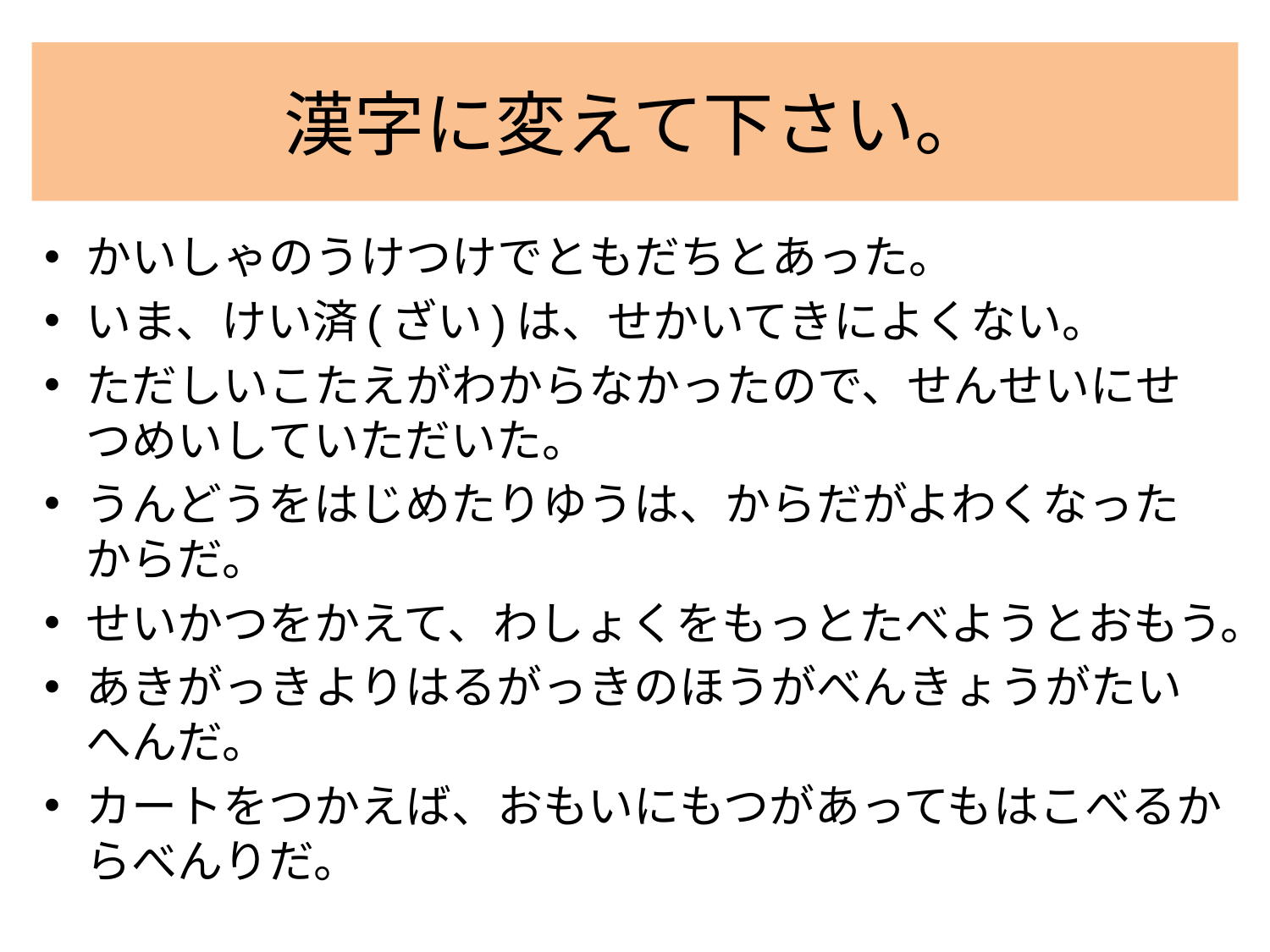

# 漢字に変えて下さい。
かいしゃのうけつけでともだちとあった。
いま、けい済(ざい)は、せかいてきによくない。
ただしいこたえがわからなかったので、せんせいにせつめいしていただいた。
うんどうをはじめたりゆうは、からだがよわくなったからだ。
せいかつをかえて、わしょくをもっとたべようとおもう。
あきがっきよりはるがっきのほうがべんきょうがたいへんだ。
カートをつかえば、おもいにもつがあってもはこべるからべんりだ。